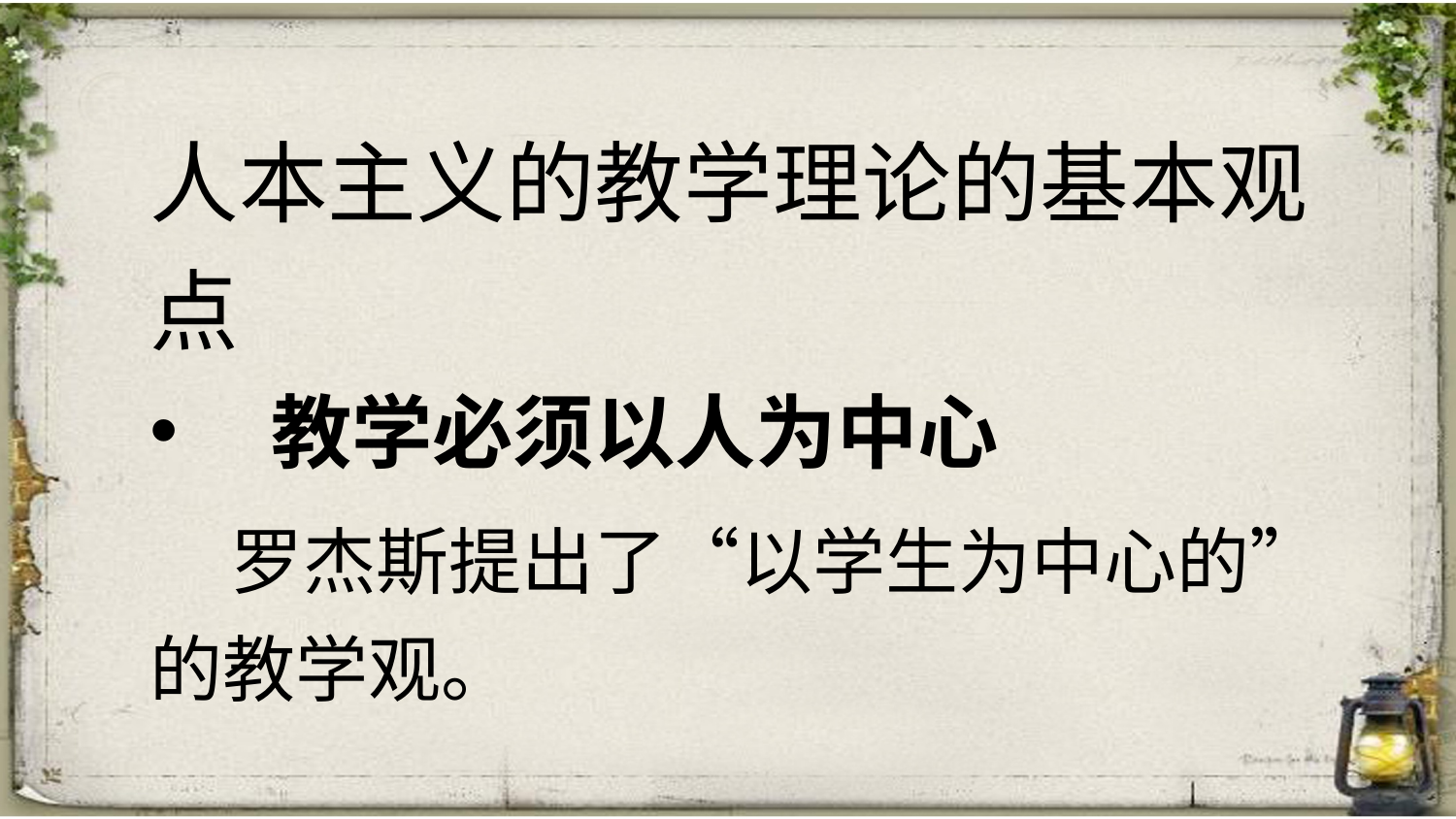

人本主义的教学理论的基本观点
    教学必须以人为中心
   罗杰斯提出了“以学生为中心的”的教学观。